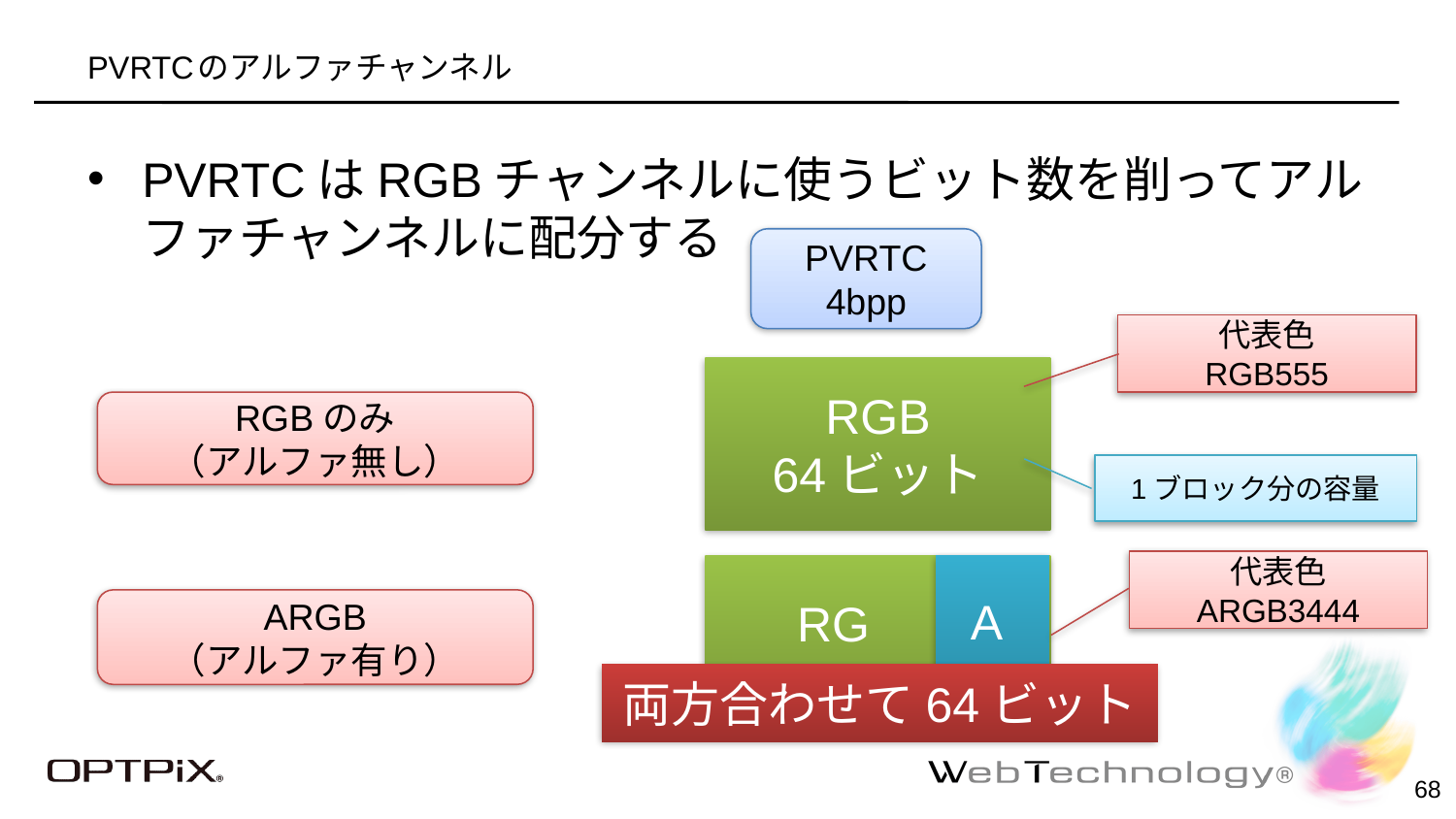

# PVRTCのアルファチャンネル
PVRTCはRGBチャンネルに使うビット数を削ってアルファチャンネルに配分する
PVRTC
4bpp
代表色
RGB555
RGB
64ビット
RGBのみ
（アルファ無し）
1ブロック分の容量
代表色
ARGB3444

A
RGB
ARGB
（アルファ有り）
両方合わせて64ビット
68